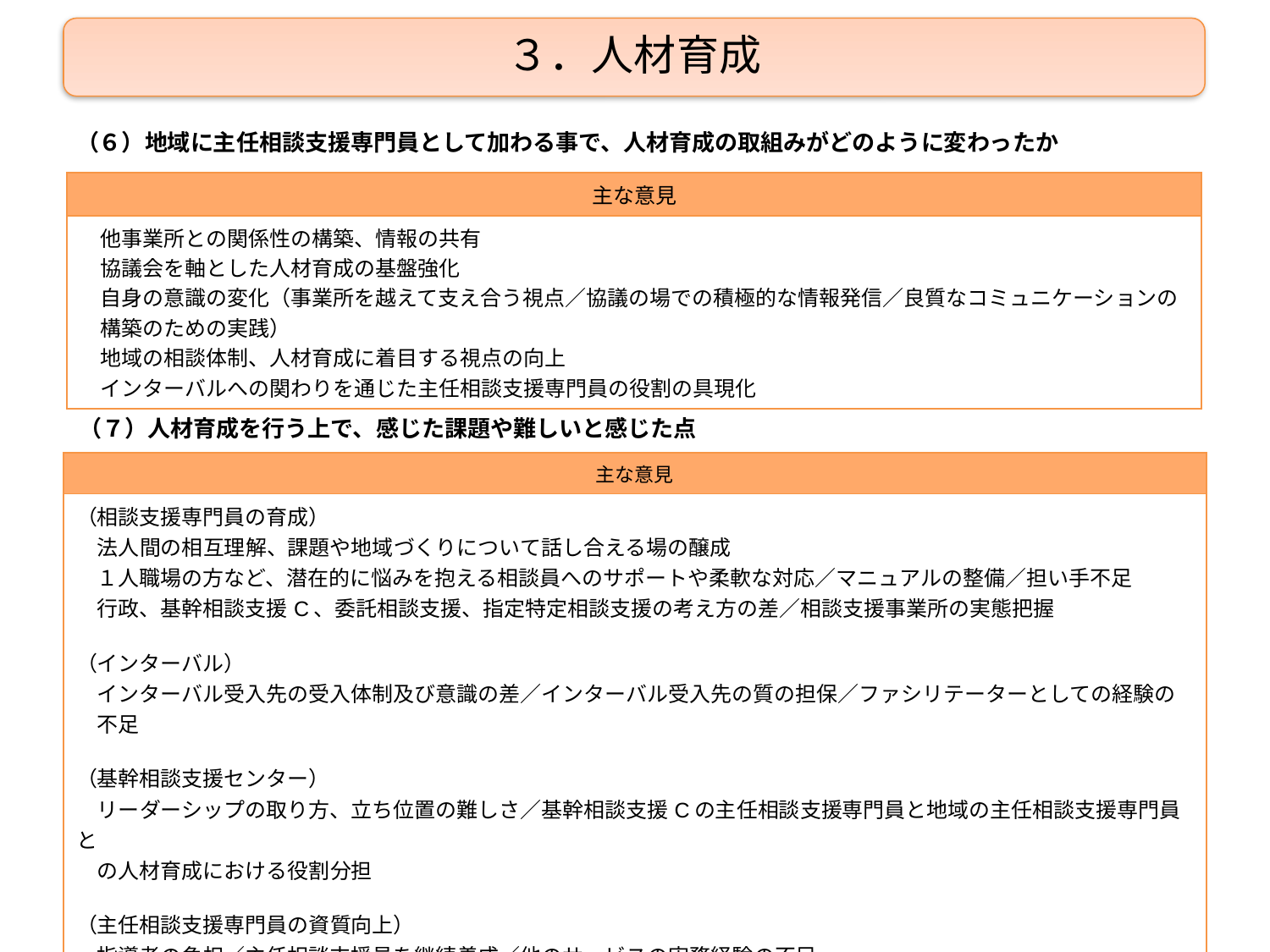

３．人材育成
（６）地域に主任相談支援専門員として加わる事で、人材育成の取組みがどのように変わったか
| 主な意見 |
| --- |
| 他事業所との関係性の構築、情報の共有 　協議会を軸とした人材育成の基盤強化 　自身の意識の変化（事業所を越えて支え合う視点／協議の場での積極的な情報発信／良質なコミュニケーションの 　構築のための実践） 　地域の相談体制、人材育成に着目する視点の向上 　インターバルへの関わりを通じた主任相談支援専門員の役割の具現化 |
（７）人材育成を行う上で、感じた課題や難しいと感じた点
| 主な意見 |
| --- |
| （相談支援専門員の育成） 　法人間の相互理解、課題や地域づくりについて話し合える場の醸成 　１人職場の方など、潜在的に悩みを抱える相談員へのサポートや柔軟な対応／マニュアルの整備／担い手不足 　行政、基幹相談支援C、委託相談支援、指定特定相談支援の考え方の差／相談支援事業所の実態把握 （インターバル） 　インターバル受入先の受入体制及び意識の差／インターバル受入先の質の担保／ファシリテーターとしての経験の 　不足 （基幹相談支援センター） 　リーダーシップの取り方、立ち位置の難しさ／基幹相談支援Cの主任相談支援専門員と地域の主任相談支援専門員と 　の人材育成における役割分担 （主任相談支援専門員の資質向上） 　指導者の負担／主任相談支援員を継続養成／他のサービスの実務経験の不足 |
8